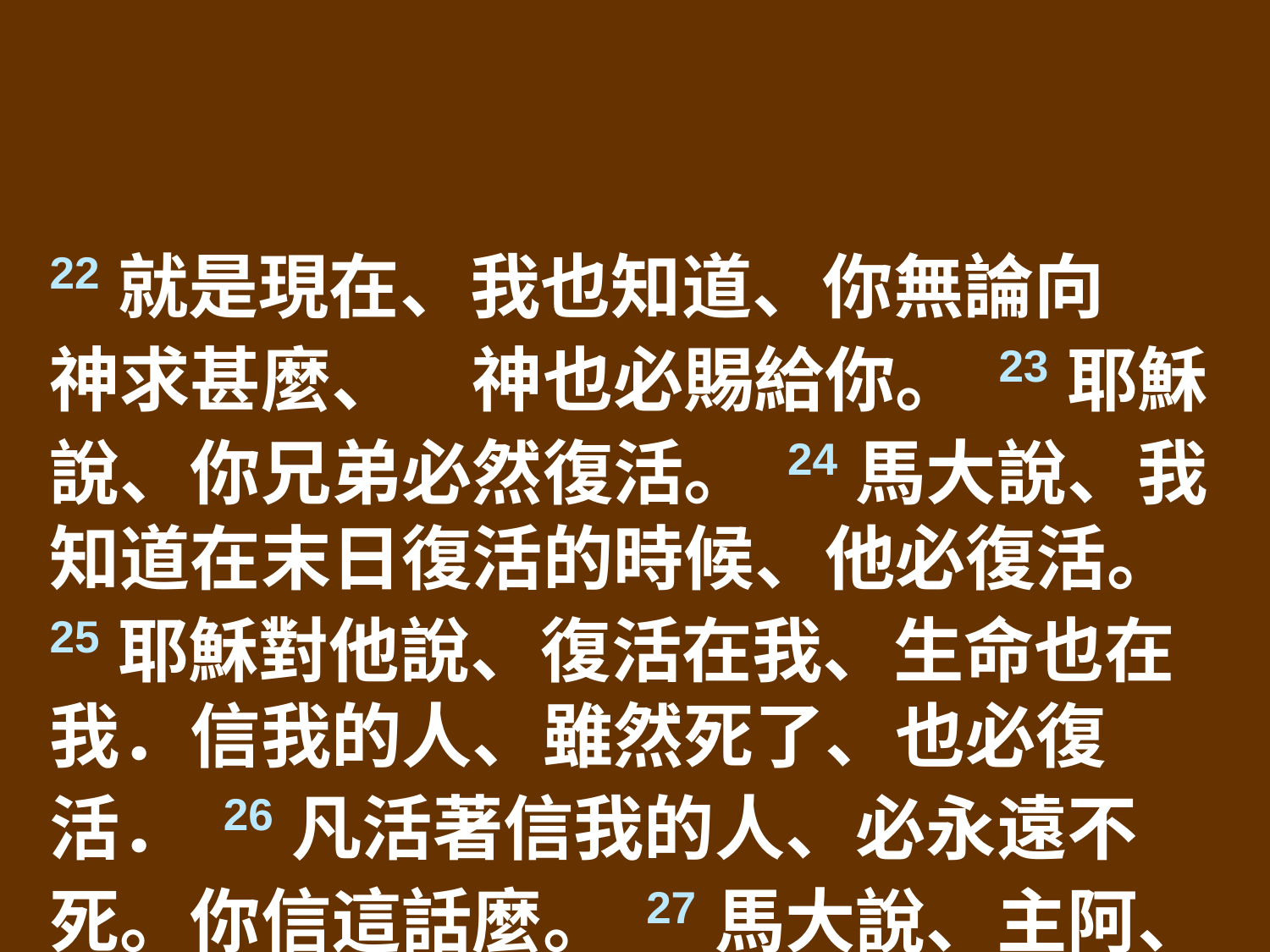

22就是現在、我也知道、你無論向　神求甚麼、　神也必賜給你。 23耶穌說、你兄弟必然復活。 24馬大說、我知道在末日復活的時候、他必復活。 25耶穌對他說、復活在我、生命也在我．信我的人、雖然死了、也必復活． 26凡活著信我的人、必永遠不死。你信這話麼。 27馬大說、主阿、是的．我信你是基督、是　神的兒子、就是那要臨到世界的。